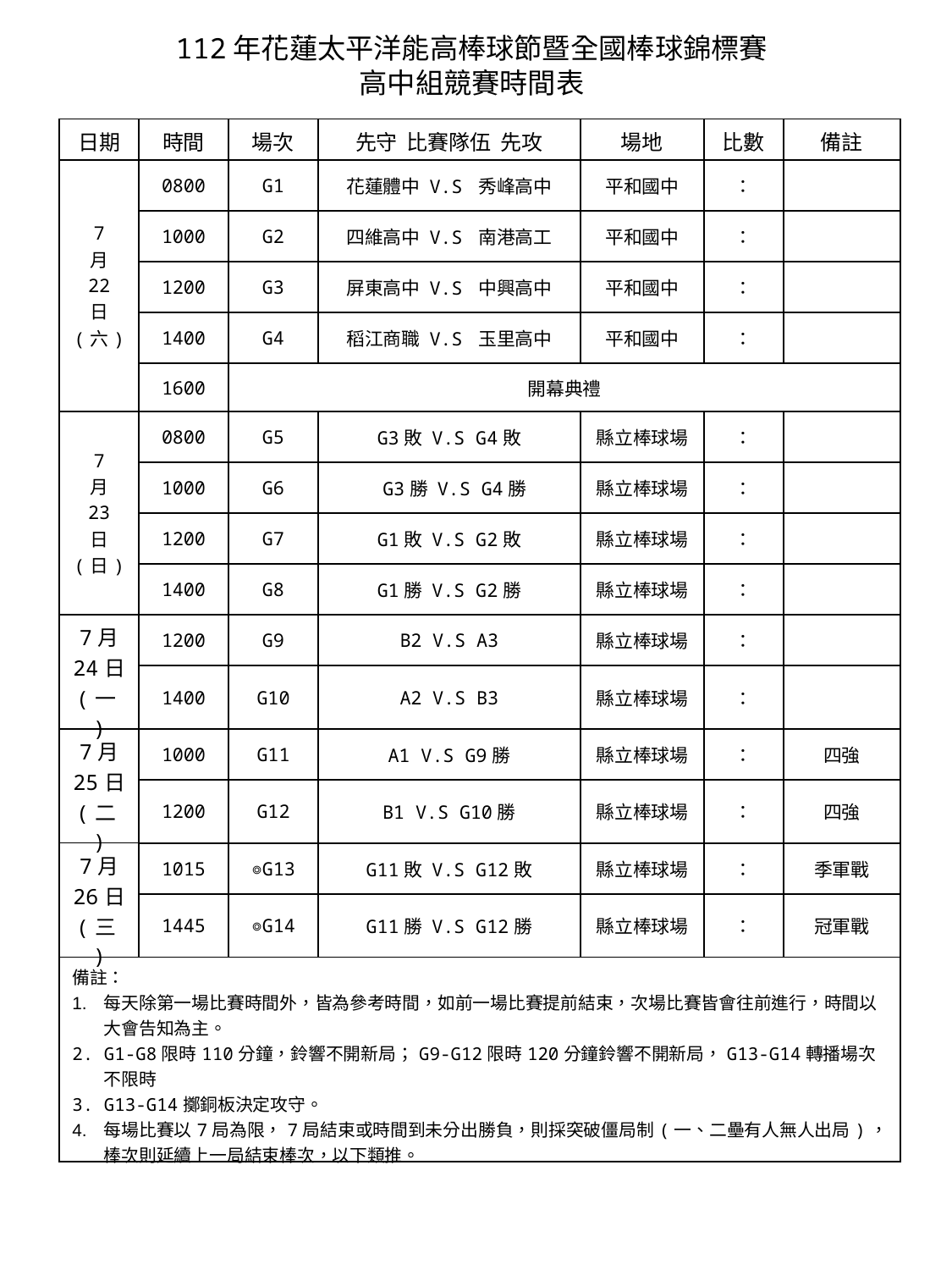

112年花蓮太平洋能高棒球節暨全國棒球錦標賽
高中組競賽時間表
| 日期 | 時間 | 場次 | 先守 比賽隊伍 先攻 | 場地 | 比數 | 備註 |
| --- | --- | --- | --- | --- | --- | --- |
| 7 月 22 日 (六) | 0800 | G1 | 花蓮體中 V.S 秀峰高中 | 平和國中 | ： |  |
|  | 1000 | G2 | 四維高中 V.S 南港高工 | 平和國中 | ： |  |
|  | 1200 | G3 | 屏東高中 V.S 中興高中 | 平和國中 | ： |  |
|  | 1400 | G4 | 稻江商職 V.S 玉里高中 | 平和國中 | ： |  |
|  | 1600 | 開幕典禮 |  |  |  |  |
| 7 月 23 日 (日) | 0800 | G5 | G3敗 V.S G4敗 | 縣立棒球場 | ： |  |
|  | 1000 | G6 | G3勝 V.S G4勝 | 縣立棒球場 | ： |  |
|  | 1200 | G7 | G1敗 V.S G2敗 | 縣立棒球場 | ： |  |
|  | 1400 | G8 | G1勝 V.S G2勝 | 縣立棒球場 | ： |  |
| 7月 24日 (一) | 1200 | G9 | B2 V.S A3 | 縣立棒球場 | ： |  |
|  | 1400 | G10 | A2 V.S B3 | 縣立棒球場 | ： |  |
| 7月 25日 (二) | 1000 | G11 | A1 V.S G9勝 | 縣立棒球場 | ： | 四強 |
|  | 1200 | G12 | B1 V.S G10勝 | 縣立棒球場 | ： | 四強 |
| 7月 26日 (三) | 1015 | ◎G13 | G11敗 V.S G12敗 | 縣立棒球場 | ： | 季軍戰 |
|  | 1445 | ◎G14 | G11勝 V.S G12勝 | 縣立棒球場 | ： | 冠軍戰 |
| 備註： 每天除第一場比賽時間外，皆為參考時間，如前一場比賽提前結束，次場比賽皆會往前進行，時間以大會告知為主。 G1-G8限時110分鐘，鈴響不開新局；G9-G12限時120分鐘鈴響不開新局，G13-G14轉播場次不限時 G13-G14擲銅板決定攻守。 每場比賽以7局為限，7局結束或時間到未分出勝負，則採突破僵局制(一、二壘有人無人出局)，棒次則延續上一局結束棒次，以下類推。 |  |  |  |  |  |  |